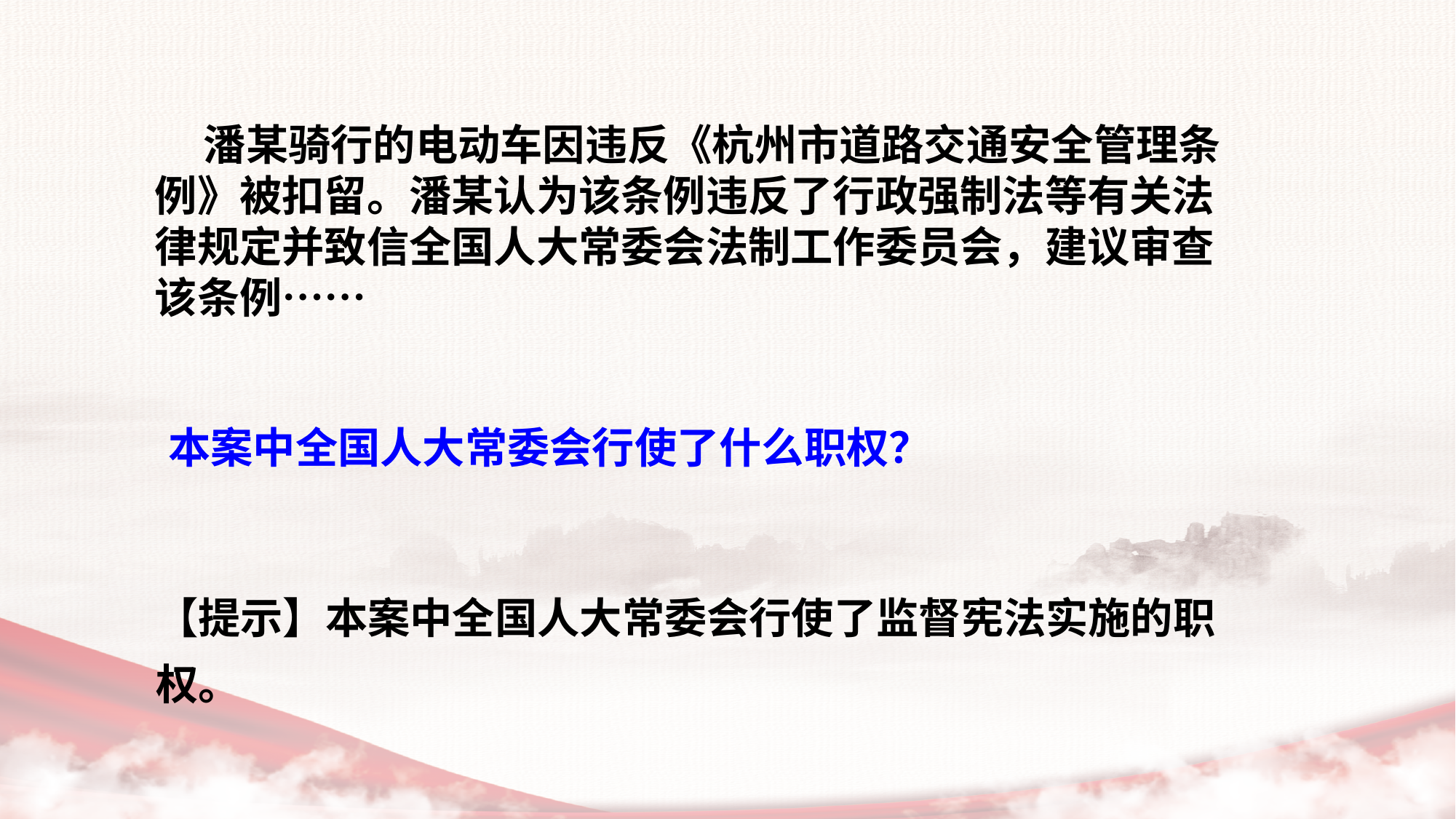

潘某骑行的电动车因违反《杭州市道路交通安全管理条例》被扣留。潘某认为该条例违反了行政强制法等有关法律规定并致信全国人大常委会法制工作委员会，建议审查该条例……
本案中全国人大常委会行使了什么职权？
【提示】本案中全国人大常委会行使了监督宪法实施的职权。